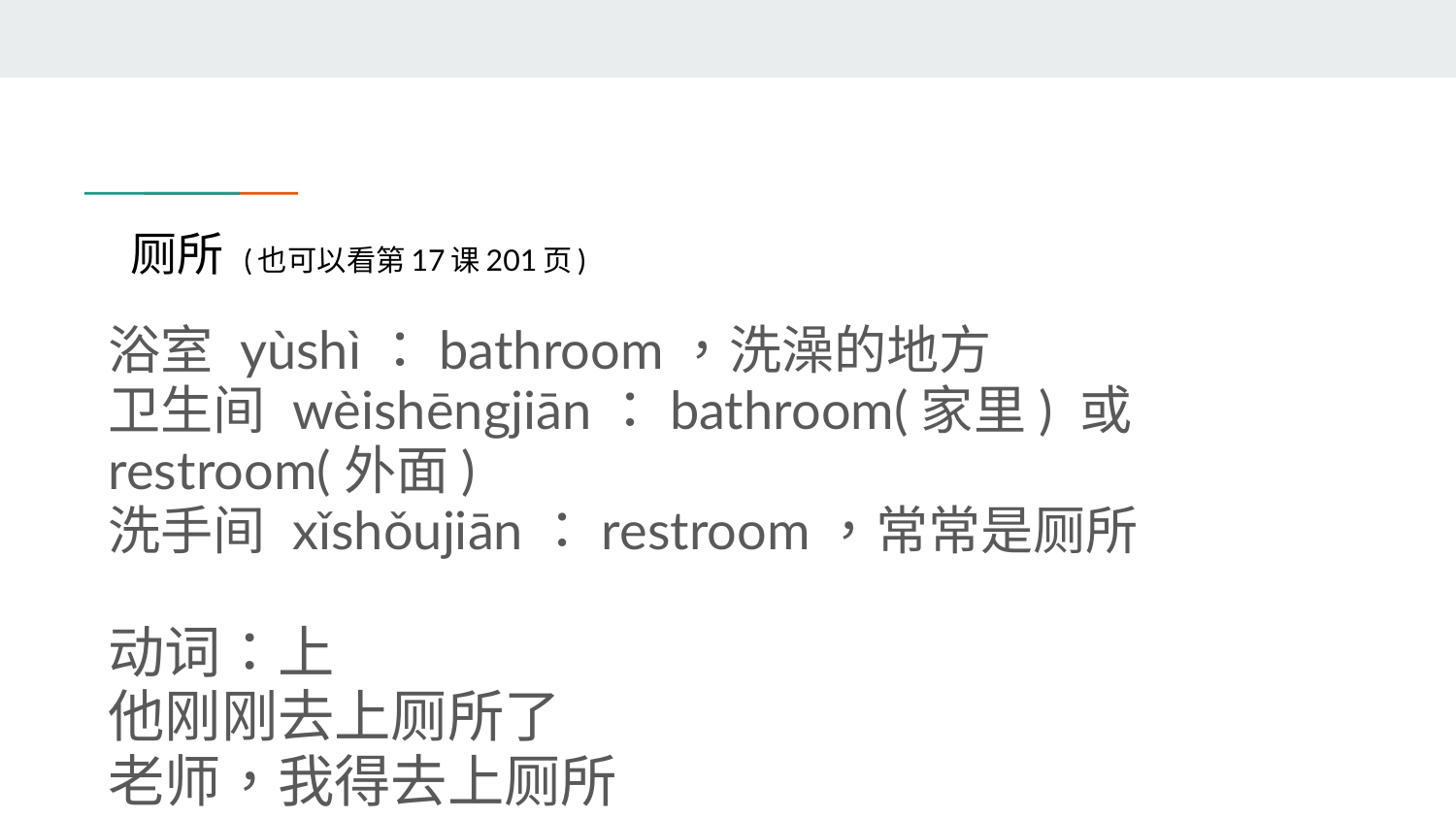

# 厕所 (也可以看第17课201页)
浴室 yùshì：bathroom，洗澡的地方
卫生间 wèishēngjiān：bathroom(家里) 或 restroom(外面)
洗手间 xǐshǒujiān：restroom，常常是厕所
动词：上
他刚刚去上厕所了
老师，我得去上厕所